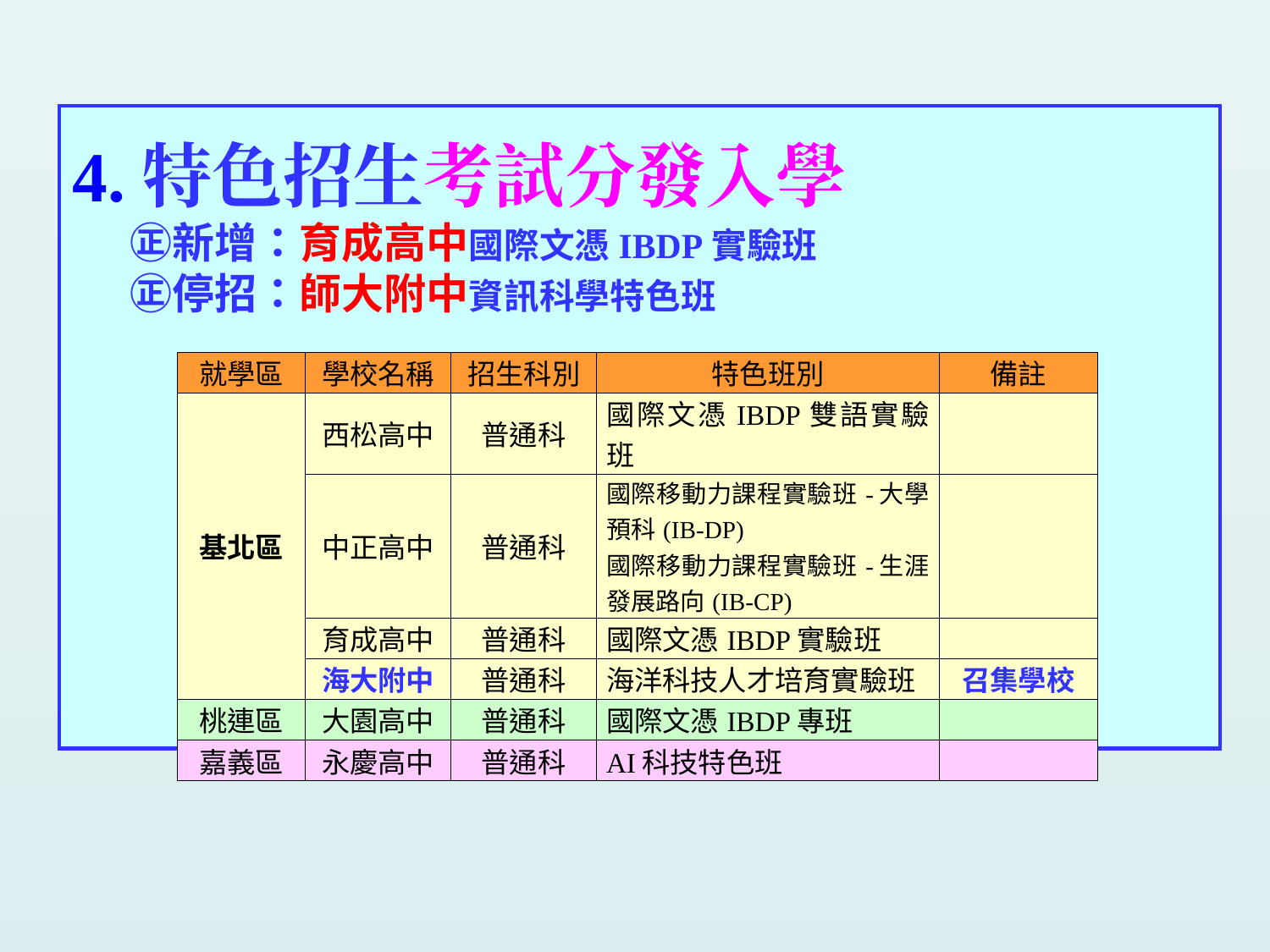

4.特色招生考試分發入學
     ㊣新增：育成高中國際文憑IBDP實驗班
     ㊣停招：師大附中資訊科學特色班

| 就學區 | 學校名稱 | 招生科別 | 特色班別 | 備註 |
| --- | --- | --- | --- | --- |
| 基北區 | 西松高中 | 普通科 | 國際文憑IBDP雙語實驗班 |  |
|  | 中正高中 | 普通科 | 國際移動力課程實驗班-大學預科(IB-DP) 國際移動力課程實驗班-生涯發展路向(IB-CP) |  |
|  | 育成高中 | 普通科 | 國際文憑IBDP實驗班 |  |
|  | 海大附中 | 普通科 | 海洋科技人才培育實驗班 | 召集學校 |
| 桃連區 | 大園高中 | 普通科 | 國際文憑IBDP專班 |  |
| 嘉義區 | 永慶高中 | 普通科 | AI科技特色班 |  |